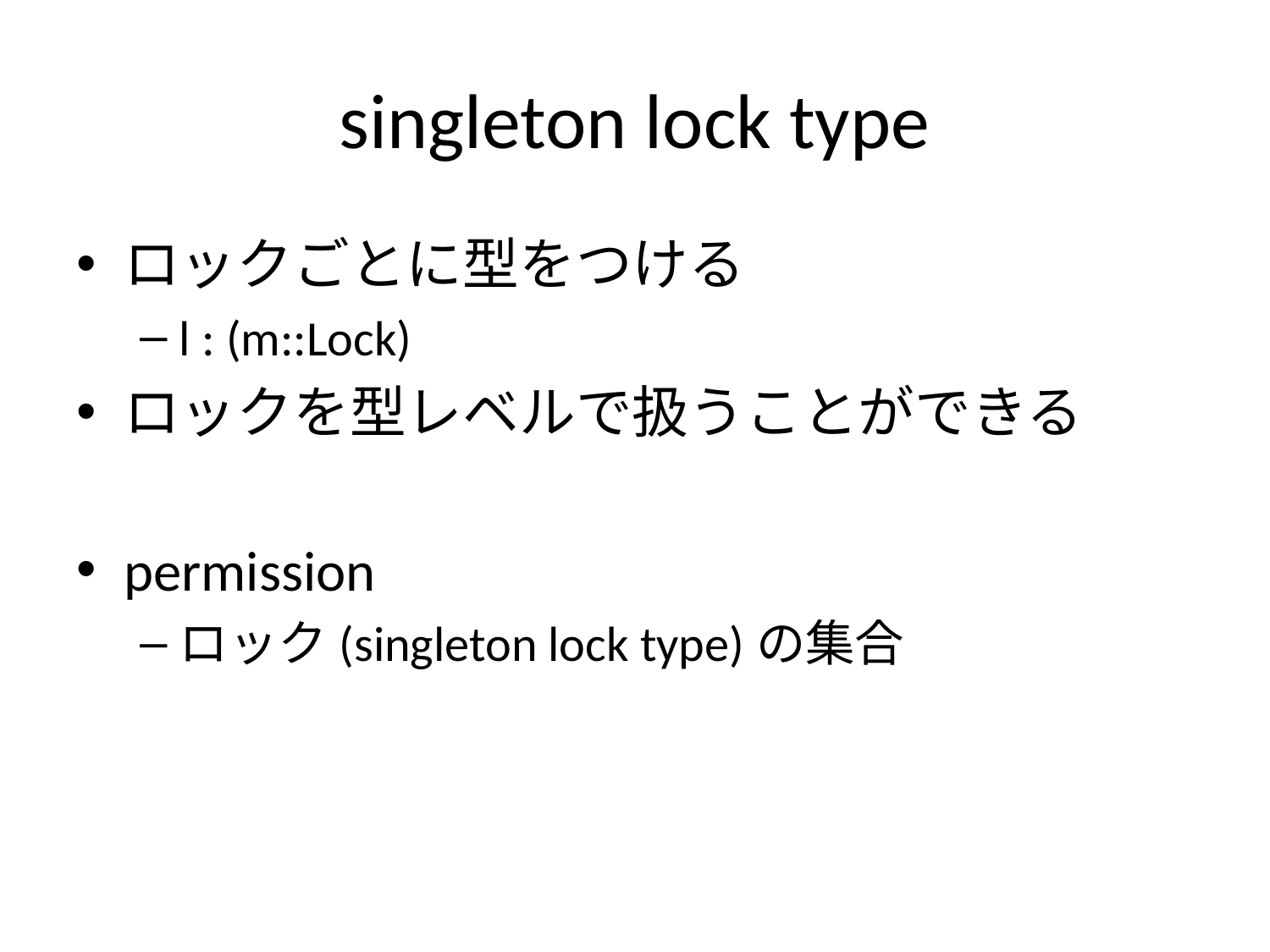

# singleton lock type
ロックごとに型をつける
l : (m::Lock)
ロックを型レベルで扱うことができる

permission
ロック(singleton lock type)の集合